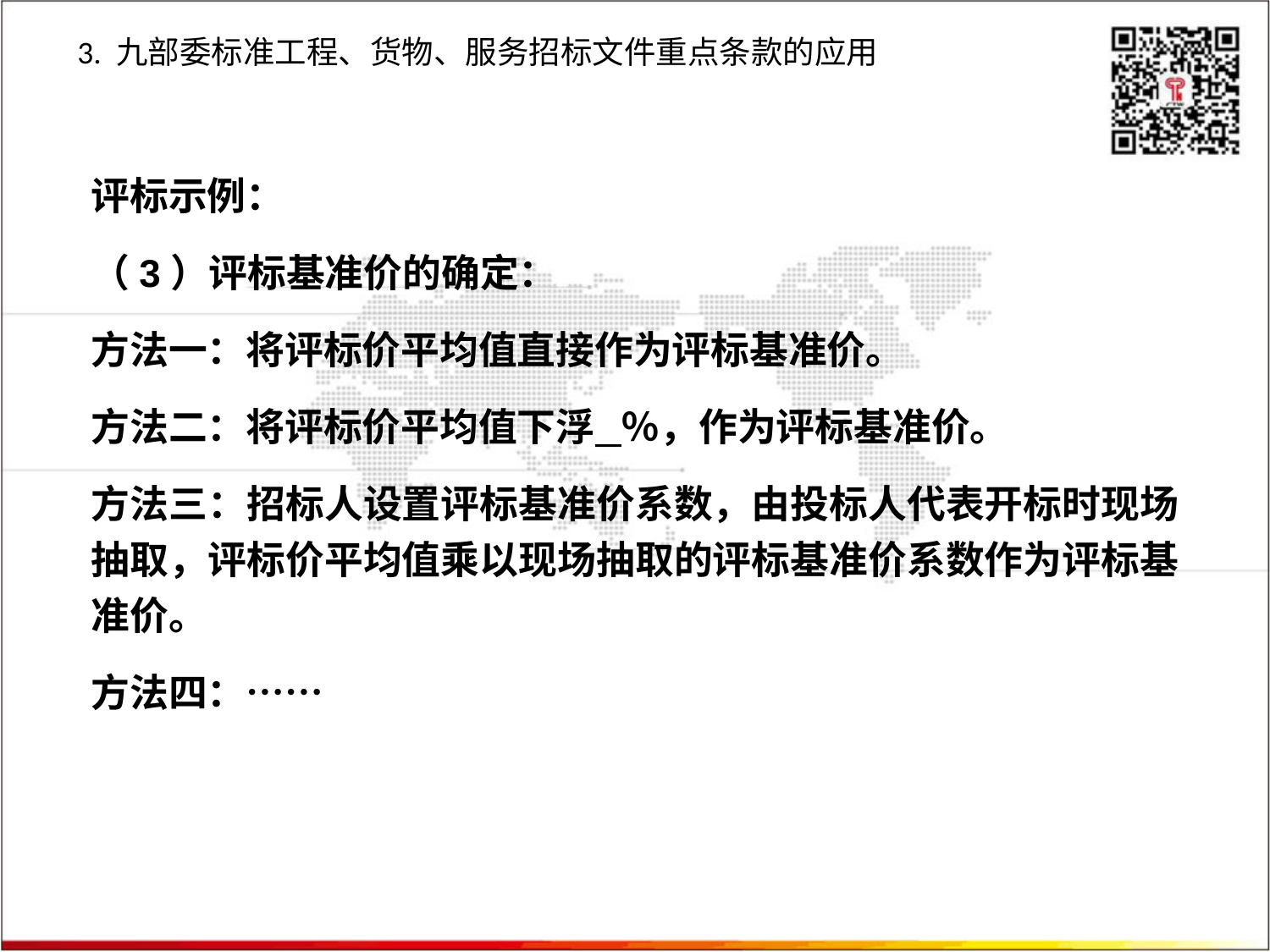

3. 九部委标准工程、货物、服务招标文件重点条款的应用
评标示例：
（3）评标基准价的确定：
方法一：将评标价平均值直接作为评标基准价。
方法二：将评标价平均值下浮   ％，作为评标基准价。
方法三：招标人设置评标基准价系数，由投标人代表开标时现场抽取，评标价平均值乘以现场抽取的评标基准价系数作为评标基准价。
方法四：……